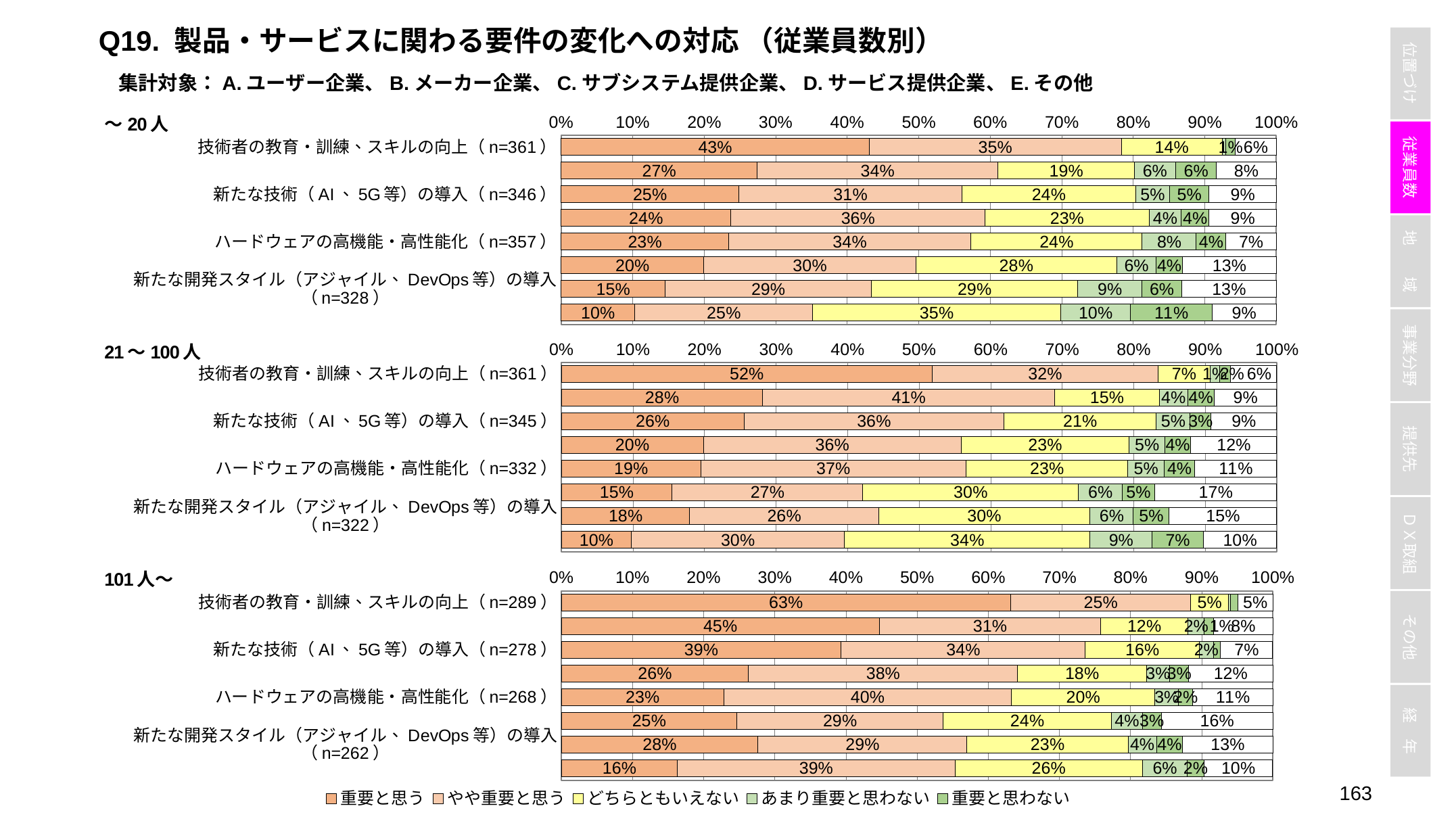

Q19. 製品・サービスに関わる要件の変化への対応 （従業員数別）
集計対象：A.ユーザー企業、B.メーカー企業、C.サブシステム提供企業、D.サービス提供企業、E.その他

### Chart

| Category | 重要と思う | やや重要と思う | どちらともいえない | あまり重要と思わない | 重要と思わない | わからない |
|---|---|---|---|---|---|---|
| 技術者の教育・訓練、スキルの向上（n=361） | 0.4308093994778068 | 0.3524804177545692 | 0.1409921671018277 | 0.005221932114882507 | 0.013054830287206266 | 0.057441253263707574 |
| クラウド（デジタルツイン・仮想化技術を含む）の活用（n=351） | 0.2741514360313316 | 0.3368146214099217 | 0.1906005221932115 | 0.057441253263707574 | 0.057441253263707574 | 0.0835509138381201 |
| 新たな技術（AI、5G等）の導入（n=346） | 0.2486910994764398 | 0.31151832460732987 | 0.24345549738219896 | 0.04712041884816754 | 0.0549738219895288 | 0.09424083769633508 |
| ソフトウェア・プラットフォームの導入（n=347） | 0.23759791122715404 | 0.35509138381201044 | 0.2297650130548303 | 0.044386422976501305 | 0.0391644908616188 | 0.09399477806788512 |
| ハードウェアの高機能・高性能化（n=357） | 0.234375 | 0.3385416666666667 | 0.23958333333333334 | 0.07552083333333333 | 0.041666666666666664 | 0.0703125 |
| アーキテクチャの見直し（n=331） | 0.1994750656167979 | 0.29658792650918636 | 0.28083989501312334 | 0.05511811023622047 | 0.03674540682414698 | 0.13123359580052493 |
| 新たな開発スタイル（アジャイル、DevOps等）の導入（n=328） | 0.1455026455026455 | 0.28835978835978837 | 0.28835978835978837 | 0.08994708994708994 | 0.05555555555555555 | 0.13227513227513227 |
| 外部の専門企業への委託（n=344） | 0.10317460317460317 | 0.24867724867724866 | 0.34656084656084657 | 0.09788359788359788 | 0.11375661375661375 | 0.08994708994708994 |

### Chart

| Category | 重要と思う | やや重要と思う | どちらともいえない | あまり重要と思わない | 重要と思わない | わからない |
|---|---|---|---|---|---|---|
| 技術者の教育・訓練、スキルの向上（n=361） | 0.5181347150259067 | 0.3160621761658031 | 0.07253886010362694 | 0.012953367875647668 | 0.015544041450777202 | 0.06476683937823834 |
| クラウド（デジタルツイン・仮想化技術を含む）の活用（n=344） | 0.28116710875331563 | 0.40848806366047746 | 0.14588859416445624 | 0.03978779840848806 | 0.03713527851458886 | 0.08753315649867374 |
| 新たな技術（AI、5G等）の導入（n=345） | 0.25526315789473686 | 0.3631578947368421 | 0.2131578947368421 | 0.04736842105263158 | 0.02894736842105263 | 0.09210526315789473 |
| ソフトウェア・プラットフォームの導入（n=337） | 0.19843342036553524 | 0.360313315926893 | 0.2349869451697128 | 0.04960835509138381 | 0.03655352480417755 | 0.12010443864229765 |
| ハードウェアの高機能・高性能化（n=332） | 0.19466666666666665 | 0.37066666666666664 | 0.22666666666666666 | 0.050666666666666665 | 0.042666666666666665 | 0.11466666666666667 |
| アーキテクチャの見直し（n=311） | 0.15466666666666667 | 0.26666666666666666 | 0.30133333333333334 | 0.06133333333333333 | 0.04533333333333334 | 0.17066666666666666 |
| 新たな開発スタイル（アジャイル、DevOps等）の導入（n=322） | 0.17941952506596306 | 0.2638522427440633 | 0.2955145118733509 | 0.06068601583113457 | 0.05013192612137203 | 0.1503957783641161 |
| 外部の専門企業への委託（n=340） | 0.09762532981530343 | 0.29815303430079154 | 0.34300791556728233 | 0.0870712401055409 | 0.0712401055408971 | 0.10290237467018469 |

### Chart

| Category | 重要と思う | やや重要と思う | どちらともいえない | あまり重要と思わない | 重要と思わない | わからない |
|---|---|---|---|---|---|---|
| 技術者の教育・訓練、スキルの向上（n=289） | 0.631578947368421 | 0.2532894736842105 | 0.05263157894736842 | 0.003289473684210526 | 0.009868421052631578 | 0.049342105263157895 |
| クラウド（デジタルツイン・仮想化技術を含む）の活用（n=277） | 0.4470198675496689 | 0.31125827814569534 | 0.12251655629139073 | 0.023178807947019868 | 0.013245033112582781 | 0.08278145695364239 |
| 新たな技術（AI、5G等）の導入（n=278） | 0.3933333333333333 | 0.3433333333333333 | 0.16 | 0.02 | 0.01 | 0.07333333333333333 |
| ソフトウェア・プラットフォームの導入（n=268） | 0.2631578947368421 | 0.3782894736842105 | 0.18092105263157895 | 0.03289473684210526 | 0.02631578947368421 | 0.11842105263157894 |
| ハードウェアの高機能・高性能化（n=268） | 0.22847682119205298 | 0.40397350993377484 | 0.20198675496688742 | 0.033112582781456956 | 0.019867549668874173 | 0.11258278145695365 |
| アーキテクチャの見直し（n=253） | 0.24666666666666667 | 0.29 | 0.23666666666666666 | 0.043333333333333335 | 0.02666666666666667 | 0.15666666666666668 |
| 新たな開発スタイル（アジャイル、DevOps等）の導入（n=262） | 0.27666666666666667 | 0.29333333333333333 | 0.22666666666666666 | 0.04 | 0.03666666666666667 | 0.12666666666666668 |
| 外部の専門企業への委託（n=271） | 0.16333333333333333 | 0.39 | 0.2633333333333333 | 0.06333333333333334 | 0.023333333333333334 | 0.09666666666666666 |
163